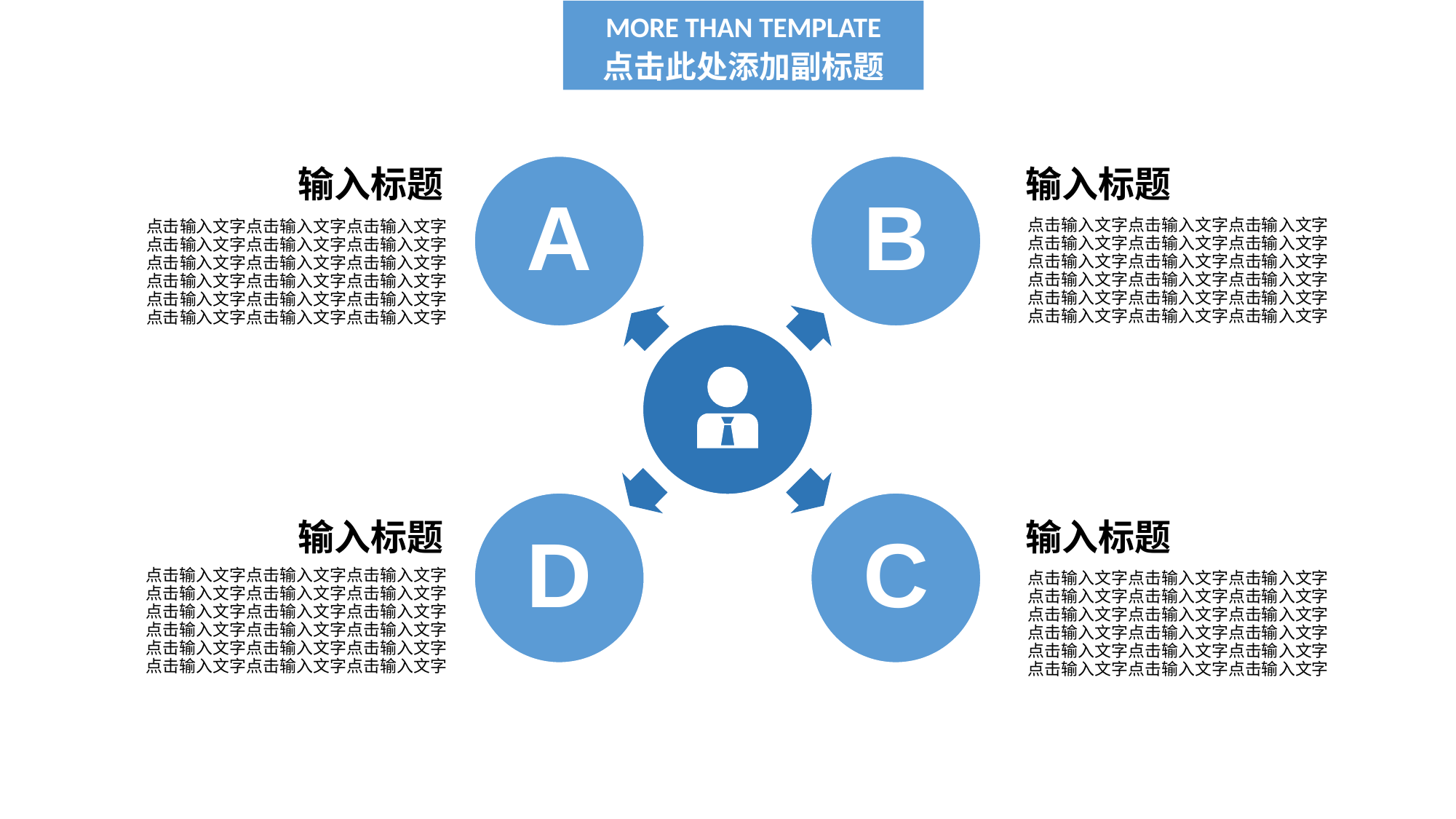

MORE THAN TEMPLATE
点击此处添加副标题
输入标题
A
B
输入标题
点击输入文字点击输入文字点击输入文字点击输入文字点击输入文字点击输入文字点击输入文字点击输入文字点击输入文字点击输入文字点击输入文字点击输入文字点击输入文字点击输入文字点击输入文字点击输入文字点击输入文字点击输入文字

点击输入文字点击输入文字点击输入文字点击输入文字点击输入文字点击输入文字点击输入文字点击输入文字点击输入文字点击输入文字点击输入文字点击输入文字点击输入文字点击输入文字点击输入文字点击输入文字点击输入文字点击输入文字

D
C
输入标题
输入标题
点击输入文字点击输入文字点击输入文字点击输入文字点击输入文字点击输入文字点击输入文字点击输入文字点击输入文字点击输入文字点击输入文字点击输入文字点击输入文字点击输入文字点击输入文字点击输入文字点击输入文字点击输入文字
点击输入文字点击输入文字点击输入文字点击输入文字点击输入文字点击输入文字点击输入文字点击输入文字点击输入文字点击输入文字点击输入文字点击输入文字点击输入文字点击输入文字点击输入文字点击输入文字点击输入文字点击输入文字